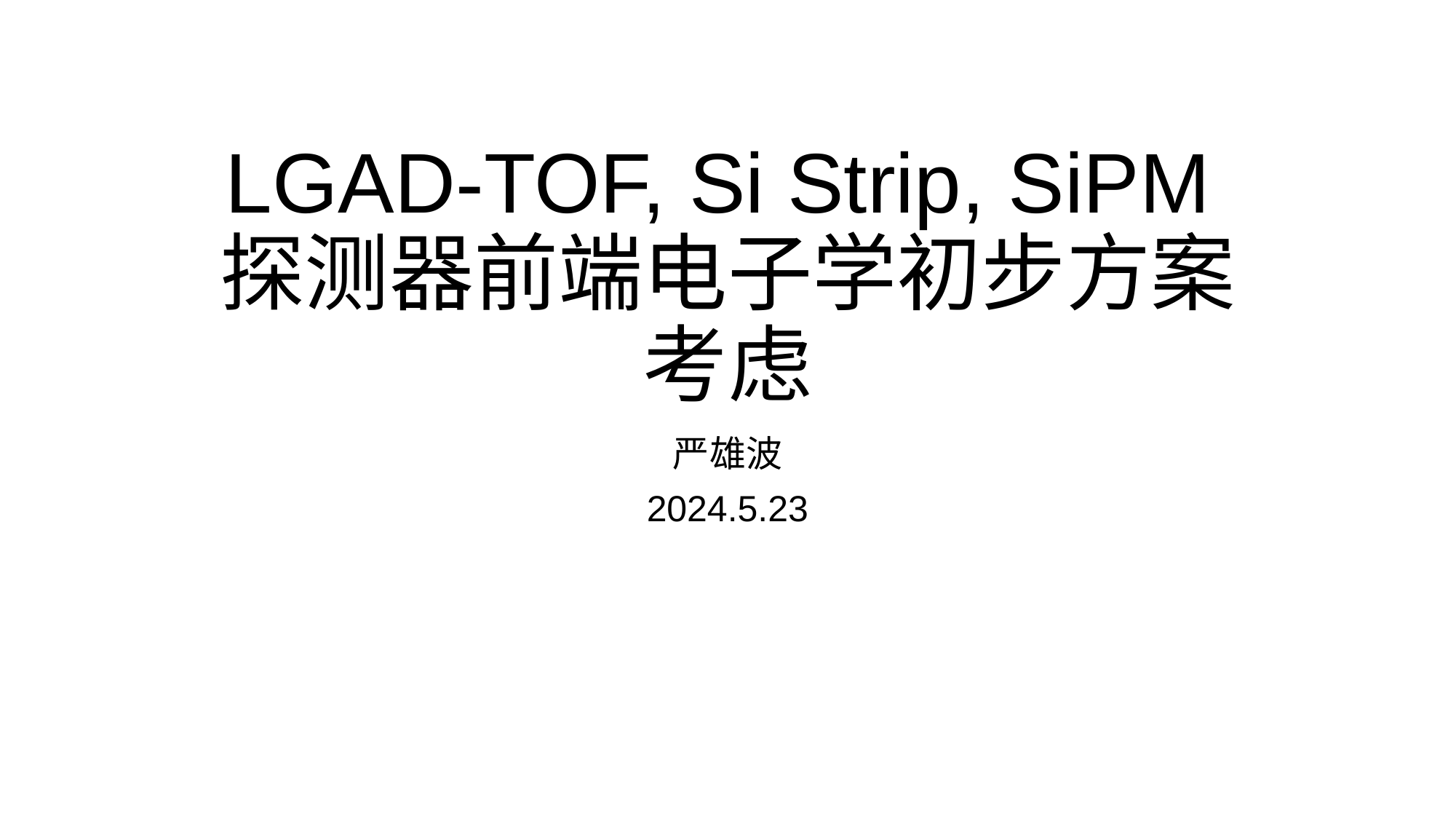

# LGAD-TOF, Si Strip, SiPM探测器前端电子学初步方案考虑
严雄波
2024.5.23